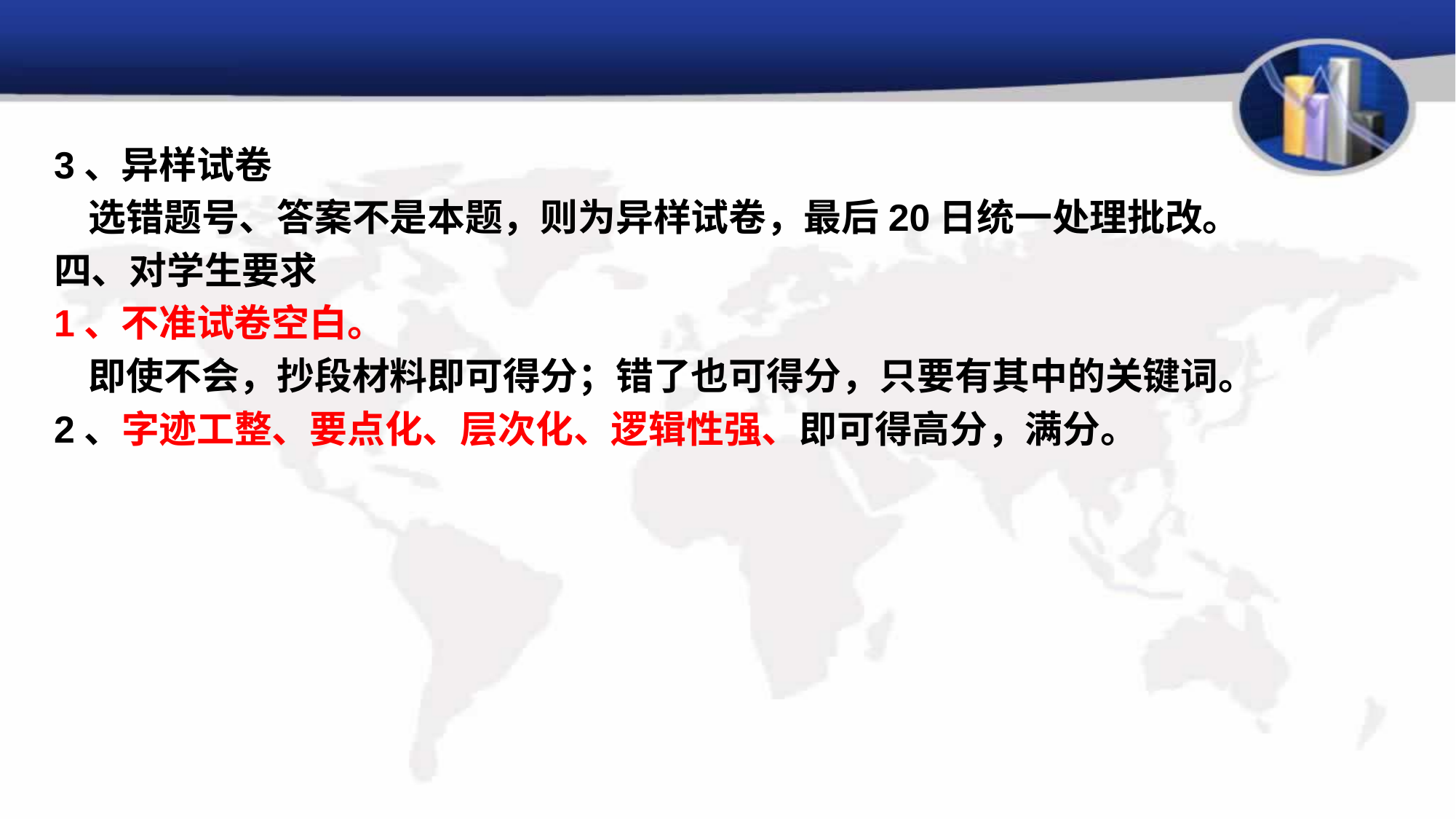

3、异样试卷
   选错题号、答案不是本题，则为异样试卷，最后20日统一处理批改。
四、对学生要求
1、不准试卷空白。
   即使不会，抄段材料即可得分；错了也可得分，只要有其中的关键词。
2、字迹工整、要点化、层次化、逻辑性强、即可得高分，满分。